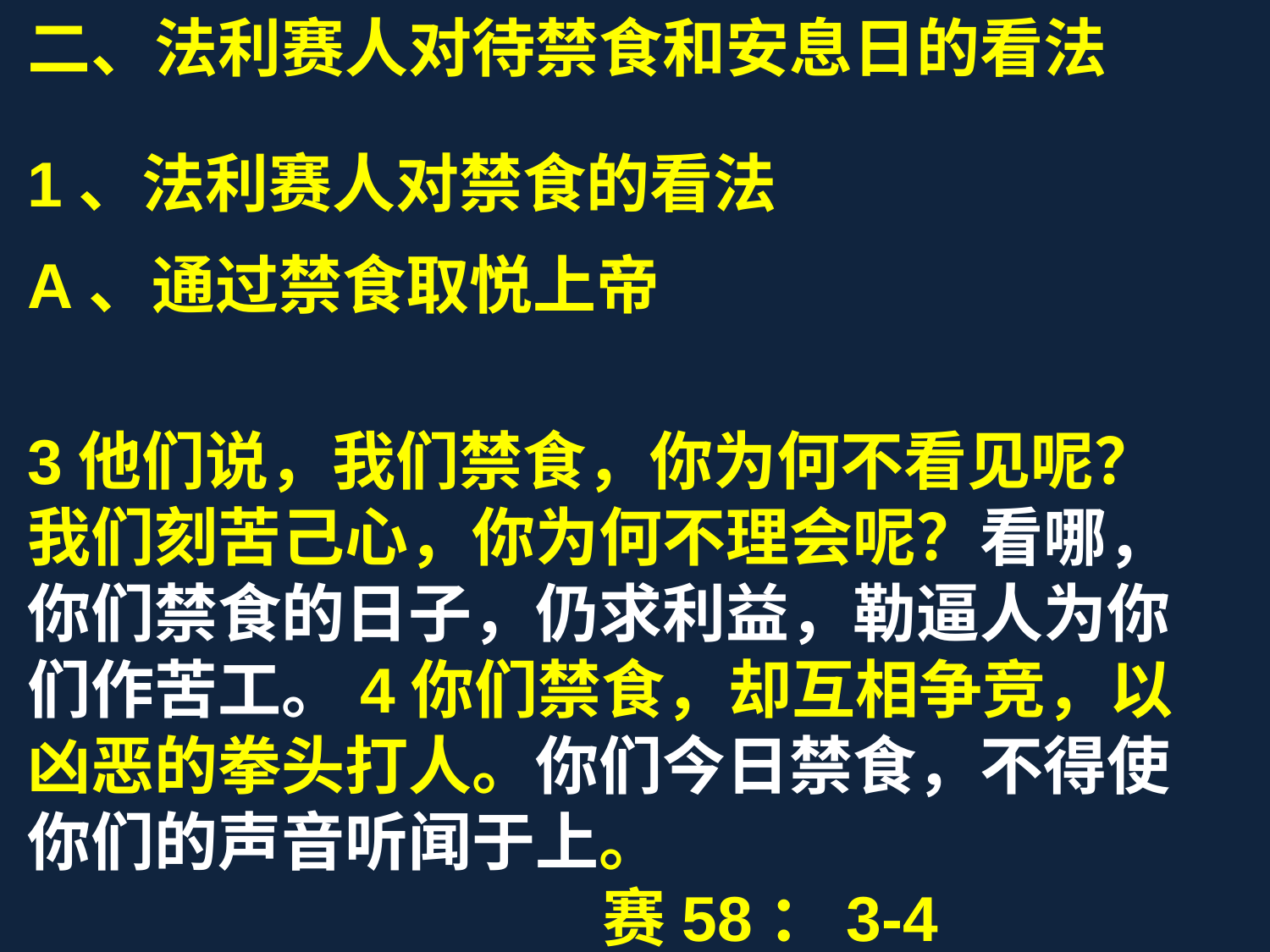

二、法利赛人对待禁食和安息日的看法
1、法利赛人对禁食的看法
A、通过禁食取悦上帝
3他们说，我们禁食，你为何不看见呢？我们刻苦己心，你为何不理会呢？看哪，你们禁食的日子，仍求利益，勒逼人为你们作苦工。4你们禁食，却互相争竞，以凶恶的拳头打人。你们今日禁食，不得使你们的声音听闻于上。
                                        赛58：3-4